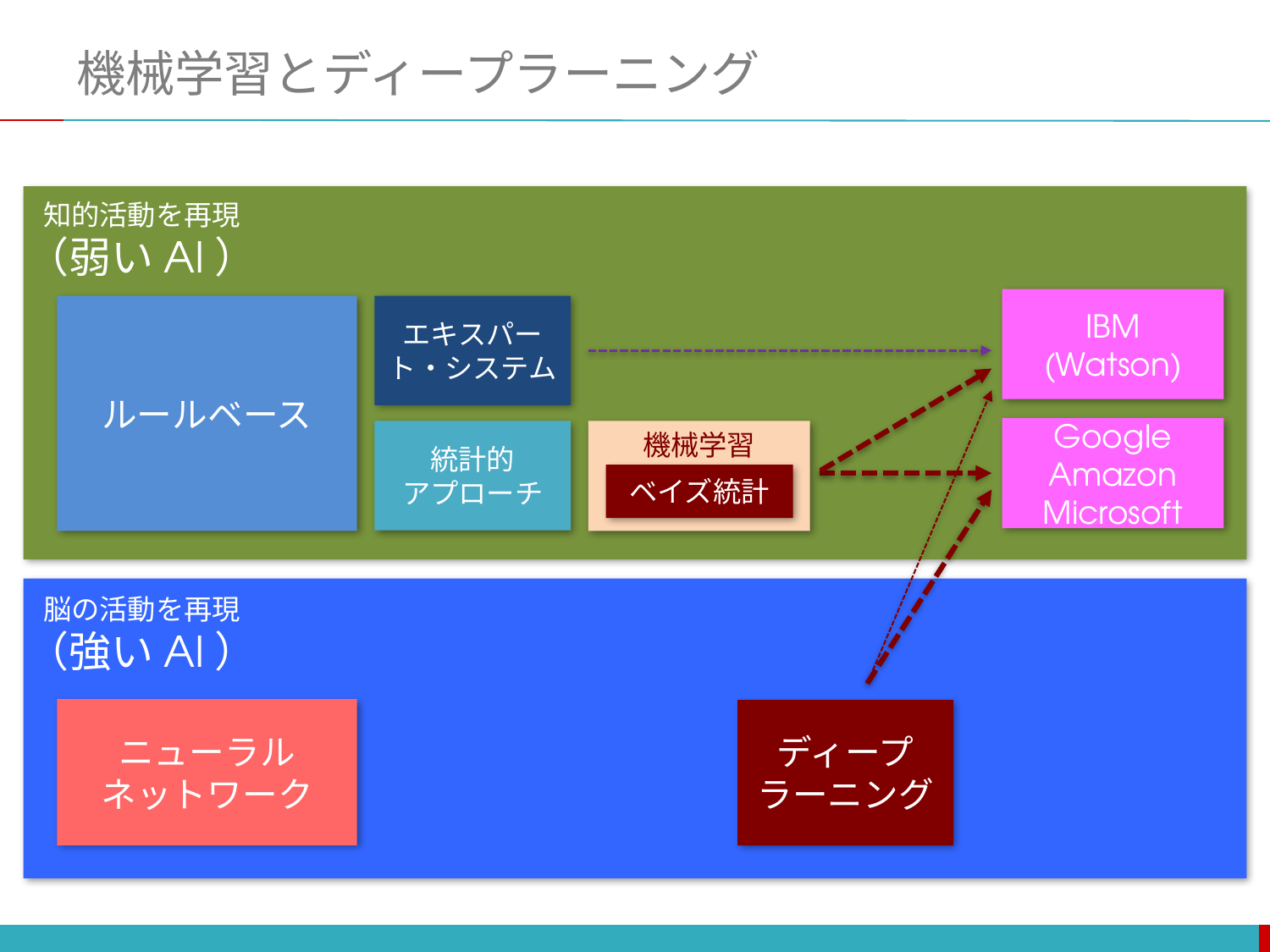

# 機械学習とディープラーニング

知的活動を再現
（弱いAI）
IBM
(Watson)
Google
Amazon
Microsoft
ルールベース
エキスパート・システム
統計的
アプローチ
機械学習
ベイズ統計

脳の活動を再現
（強いAI）
ニューラル
ネットワーク
ディープ
ラーニング